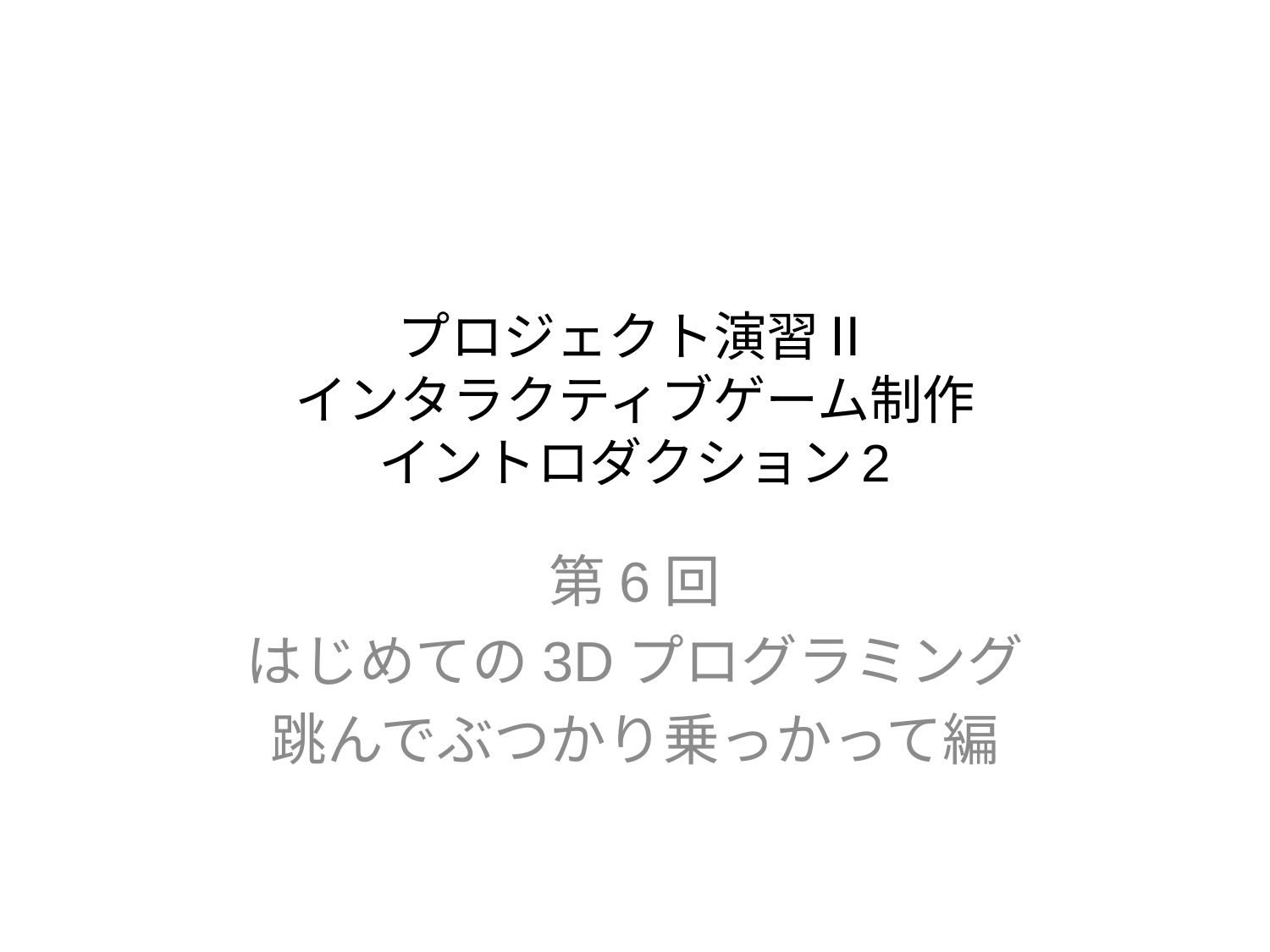

# プロジェクト演習Ⅱ インタラクティブゲーム制作 イントロダクション2
第6回
はじめての3Dプログラミング
跳んでぶつかり乗っかって編